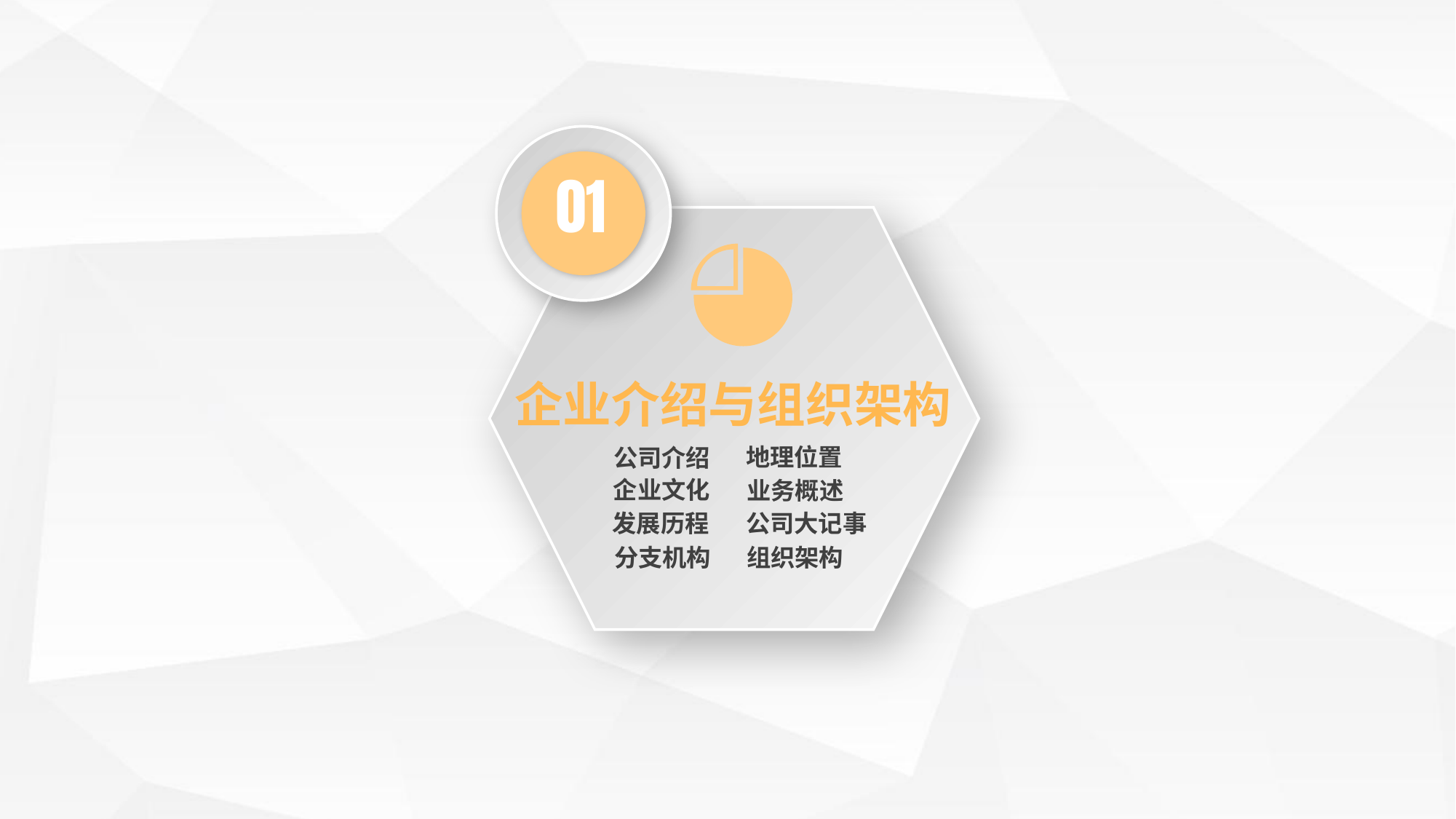

01

企业介绍与组织架构
地理位置
公司介绍
企业文化
业务概述
发展历程
公司大记事
分支机构
组织架构